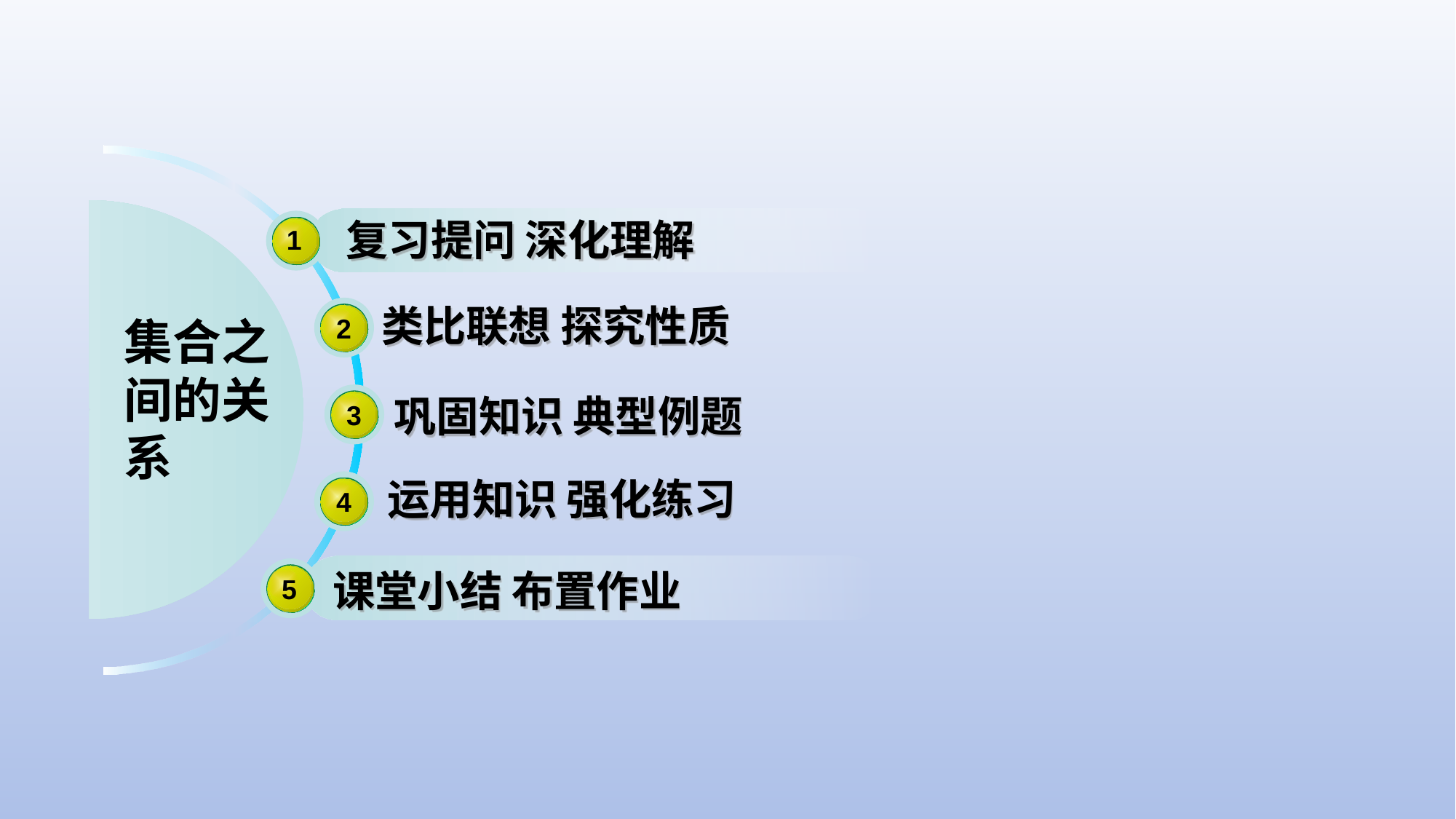

复习提问 深化理解

1
类比联想 探究性质

集合之
间的关
系
2

巩固知识 典型例题
3
运用知识 强化练习

4

课堂小结 布置作业
5